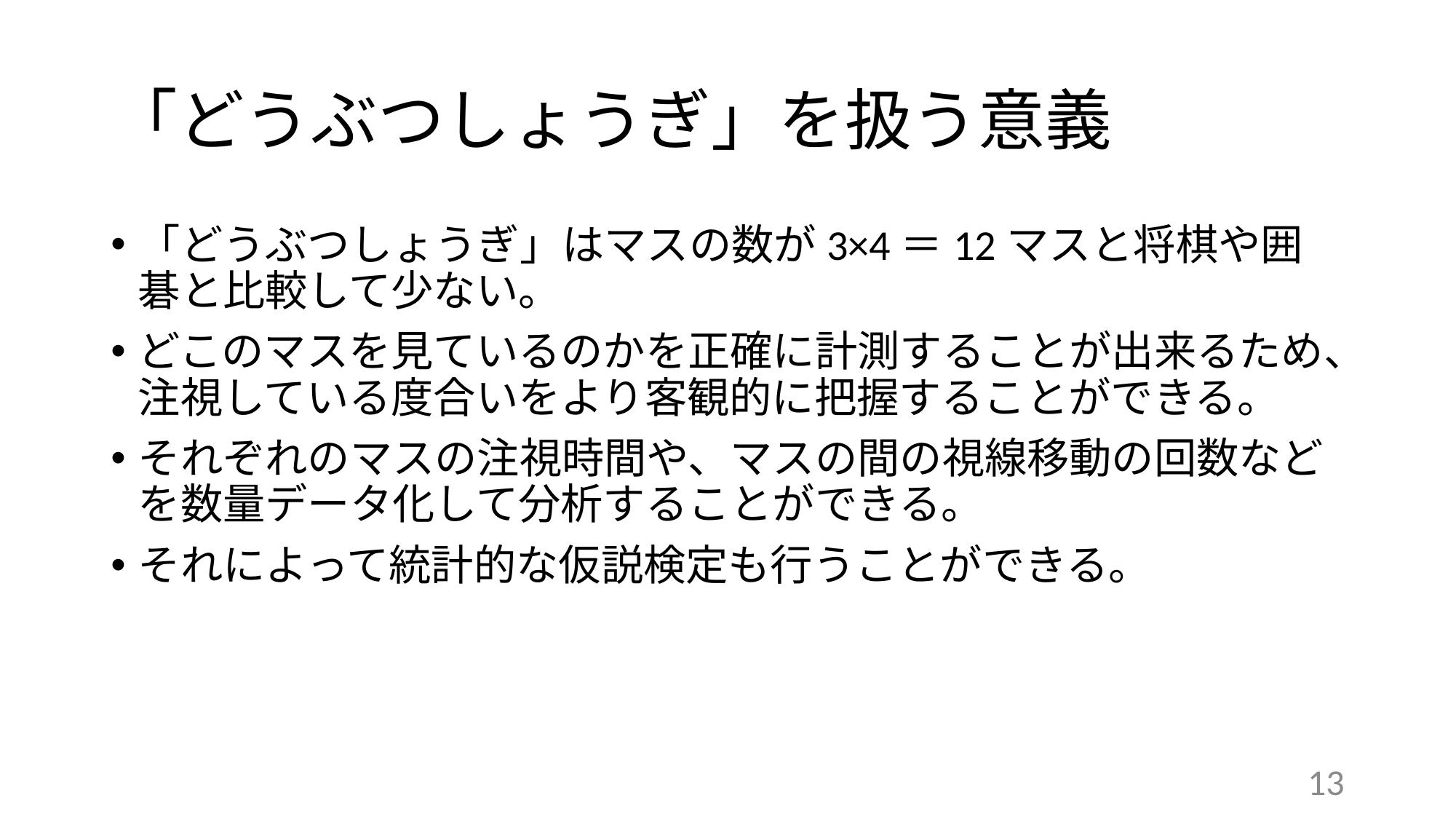

# 「どうぶつしょうぎ」を扱う意義
「どうぶつしょうぎ」はマスの数が3×4＝12マスと将棋や囲碁と比較して少ない。
どこのマスを見ているのかを正確に計測することが出来るため、注視している度合いをより客観的に把握することができる。
それぞれのマスの注視時間や、マスの間の視線移動の回数などを数量データ化して分析することができる。
それによって統計的な仮説検定も行うことができる。
13